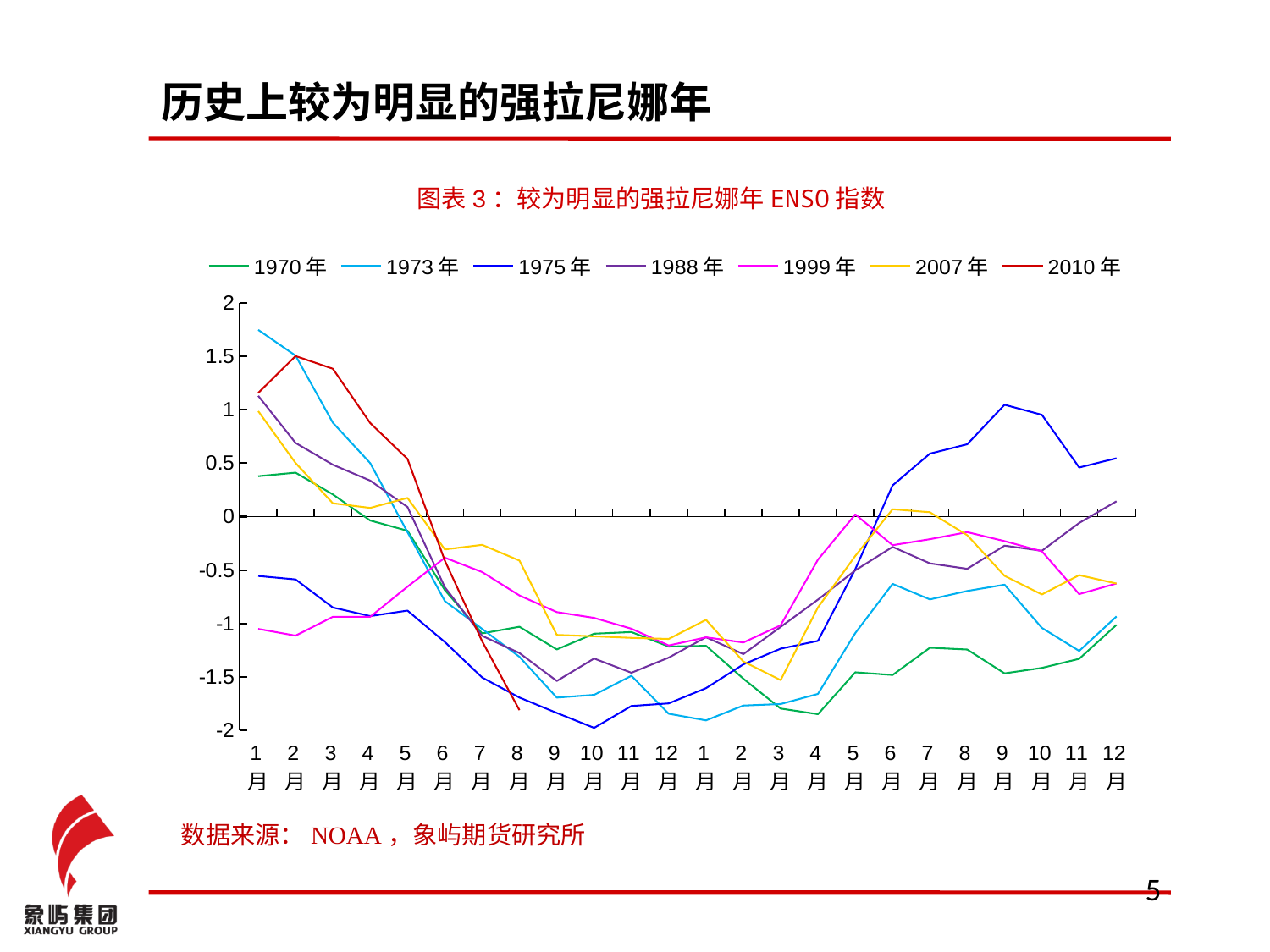

# 历史上较为明显的强拉尼娜年
图表3：较为明显的强拉尼娜年ENSO指数

### Chart

| Category | 1970年 | 1973年 | 1975年 | 1988年 | 1999年 | 2007年 | 2010年 |
|---|---|---|---|---|---|---|---|
| 1月 | 0.3780000000000002 | 1.746 | -0.555 | 1.129 | -1.05 | 0.986 | 1.157 |
| 2月 | 0.4110000000000002 | 1.506 | -0.587 | 0.689 | -1.113 | 0.501 | 1.502 |
| 3月 | 0.2080000000000001 | 0.8780000000000004 | -0.8500000000000004 | 0.48500000000000026 | -0.9370000000000005 | 0.125 | 1.383 |
| 4月 | -0.036 | 0.5 | -0.93 | 0.33700000000000035 | -0.9370000000000005 | 0.082 | 0.8750000000000004 |
| 5月 | -0.132 | -0.1450000000000001 | -0.8790000000000004 | 0.09000000000000002 | -0.6550000000000006 | 0.17500000000000004 | 0.539 |
| 6月 | -0.6870000000000005 | -0.79 | -1.173 | -0.6610000000000006 | -0.38400000000000023 | -0.3070000000000002 | -0.4120000000000002 |
| 7月 | -1.092 | -1.05 | -1.504999999999999 | -1.115 | -0.518 | -0.264 | -1.165999999999999 |
| 8月 | -1.03 | -1.310999999999999 | -1.691999999999999 | -1.276 | -0.7370000000000004 | -0.4110000000000002 | -1.81 |
| 9月 | -1.242 | -1.693 | -1.836 | -1.536999999999999 | -0.893 | -1.106 | None |
| 10月 | -1.095 | -1.667 | -1.9760000000000009 | -1.327 | -0.947 | -1.119 | None |
| 11月 | -1.079 | -1.4889999999999992 | -1.770999999999999 | -1.46 | -1.048 | -1.133999999999999 | None |
| 12月 | -1.2149999999999992 | -1.844 | -1.7469999999999992 | -1.319 | -1.2049999999999992 | -1.143999999999999 | None |
| 1月 | -1.208 | -1.905999999999999 | -1.604 | -1.127999999999999 | -1.129 | -0.9650000000000004 | None |
| 2月 | -1.516 | -1.766999999999999 | -1.381999999999999 | -1.286 | -1.177 | -1.355 | None |
| 3月 | -1.794999999999999 | -1.752999999999999 | -1.2349999999999992 | -1.030999999999999 | -1.016 | -1.528999999999999 | None |
| 4月 | -1.848 | -1.657999999999999 | -1.161999999999999 | -0.7760000000000006 | -0.402 | -0.8490000000000004 | None |
| 5月 | -1.456 | -1.089 | -0.49100000000000027 | -0.502 | 0.02100000000000001 | -0.36700000000000027 | None |
| 6月 | -1.4809999999999992 | -0.6290000000000004 | 0.2920000000000002 | -0.2830000000000001 | -0.267 | 0.06900000000000003 | None |
| 7月 | -1.226 | -0.7740000000000005 | 0.589 | -0.4370000000000002 | -0.2110000000000001 | 0.041 | None |
| 8月 | -1.2429999999999992 | -0.695 | 0.6770000000000007 | -0.48800000000000027 | -0.1450000000000001 | -0.17400000000000004 | None |
| 9月 | -1.466 | -0.6360000000000005 | 1.046 | -0.271 | -0.229 | -0.554 | None |
| 10月 | -1.4149999999999991 | -1.040999999999999 | 0.9520000000000004 | -0.31900000000000023 | -0.32400000000000023 | -0.7280000000000004 | None |
| 11月 | -1.33 | -1.256 | 0.459 | -0.059000000000000025 | -0.7250000000000004 | -0.547 | None |
| 12月 | -1.012 | -0.934 | 0.546 | 0.14300000000000004 | -0.6250000000000004 | -0.6260000000000004 | None |
数据来源：NOAA，象屿期货研究所